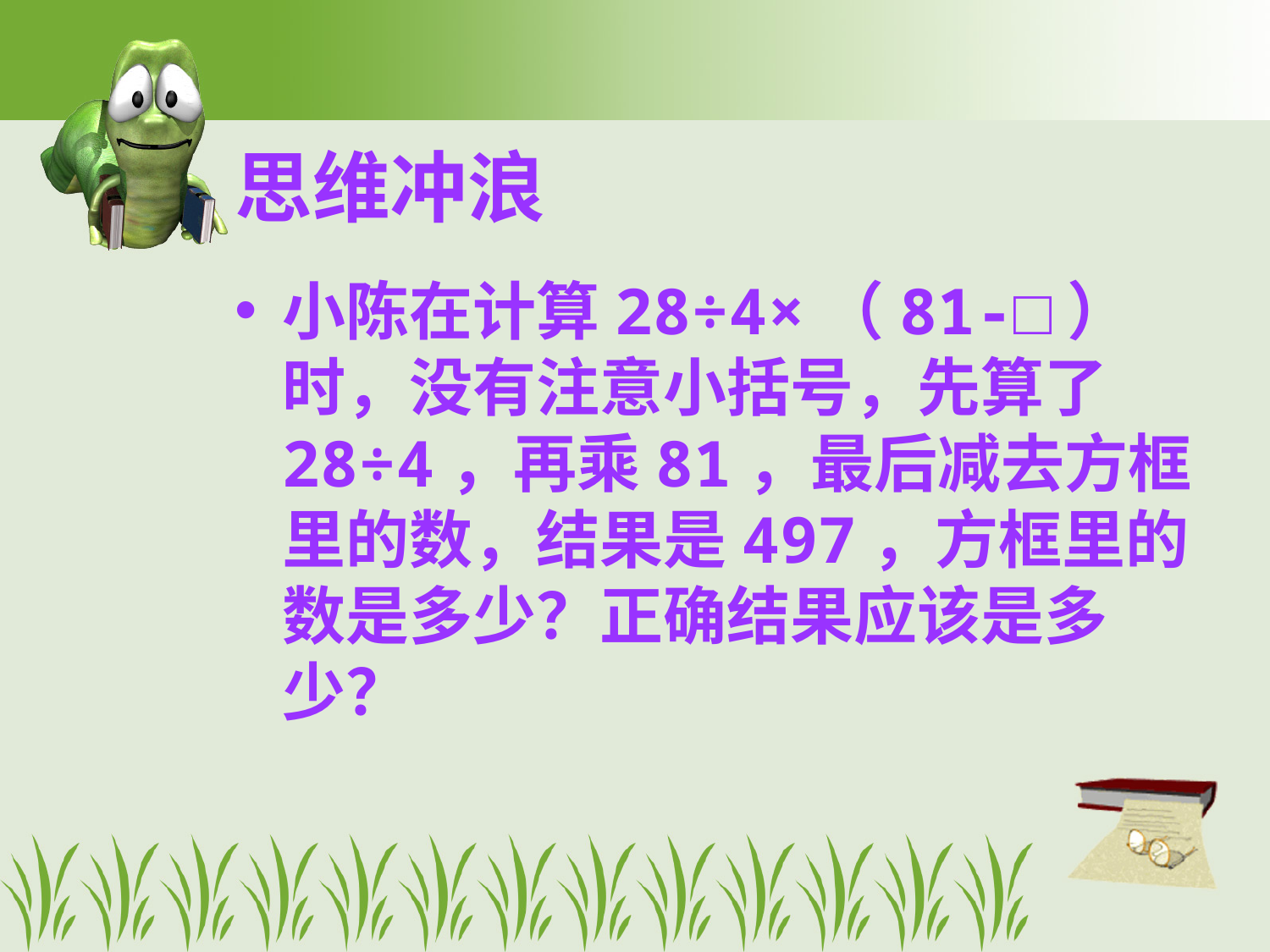

# 思维冲浪
小陈在计算28÷4×（81-□）时，没有注意小括号，先算了28÷4，再乘81，最后减去方框里的数，结果是497，方框里的数是多少？正确结果应该是多少？